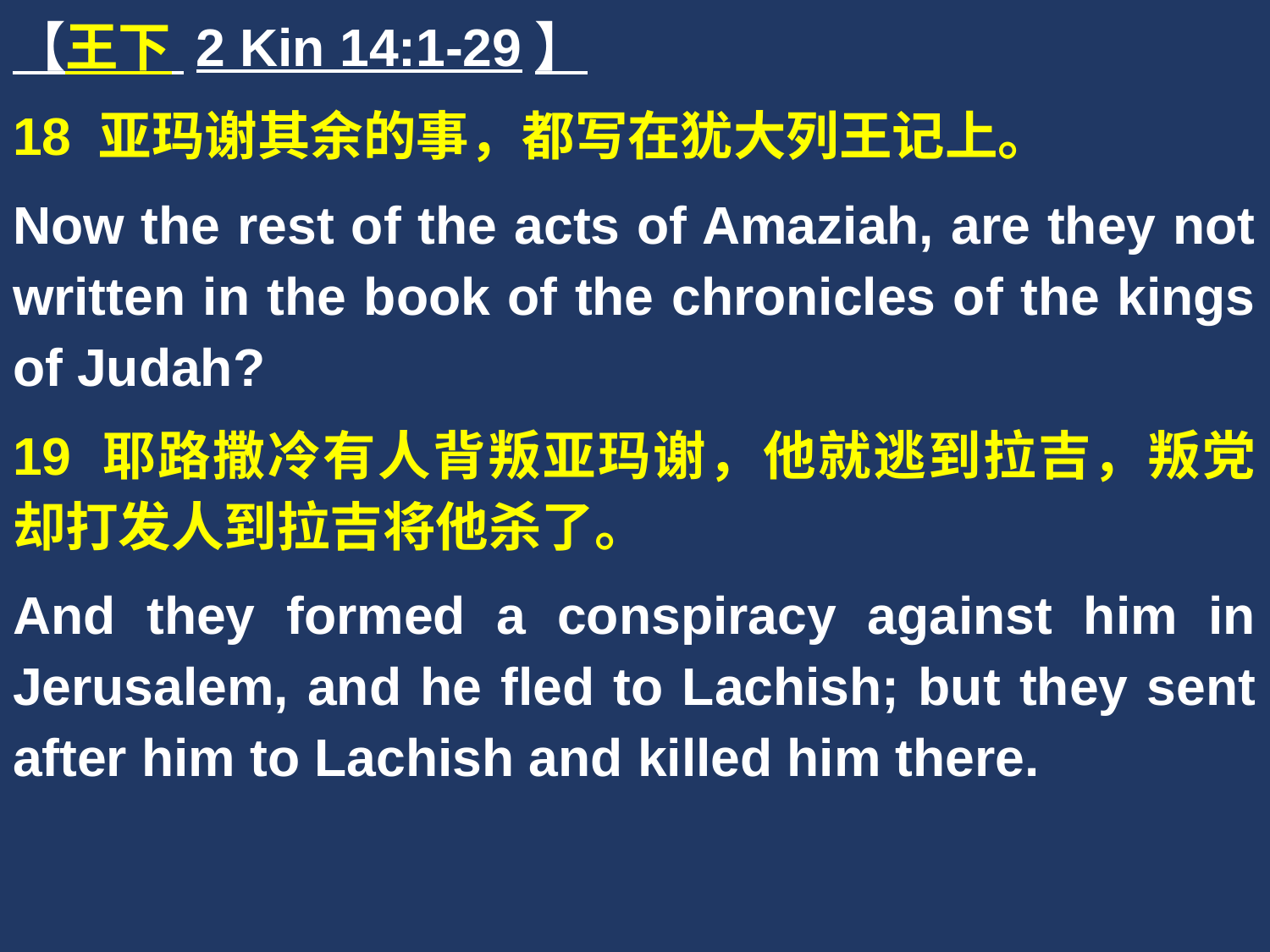

【王下 2 Kin 14:1-29】
18 亚玛谢其余的事，都写在犹大列王记上。
Now the rest of the acts of Amaziah, are they not written in the book of the chronicles of the kings of Judah?
19 耶路撒冷有人背叛亚玛谢，他就逃到拉吉，叛党却打发人到拉吉将他杀了。
And they formed a conspiracy against him in Jerusalem, and he fled to Lachish; but they sent after him to Lachish and killed him there.